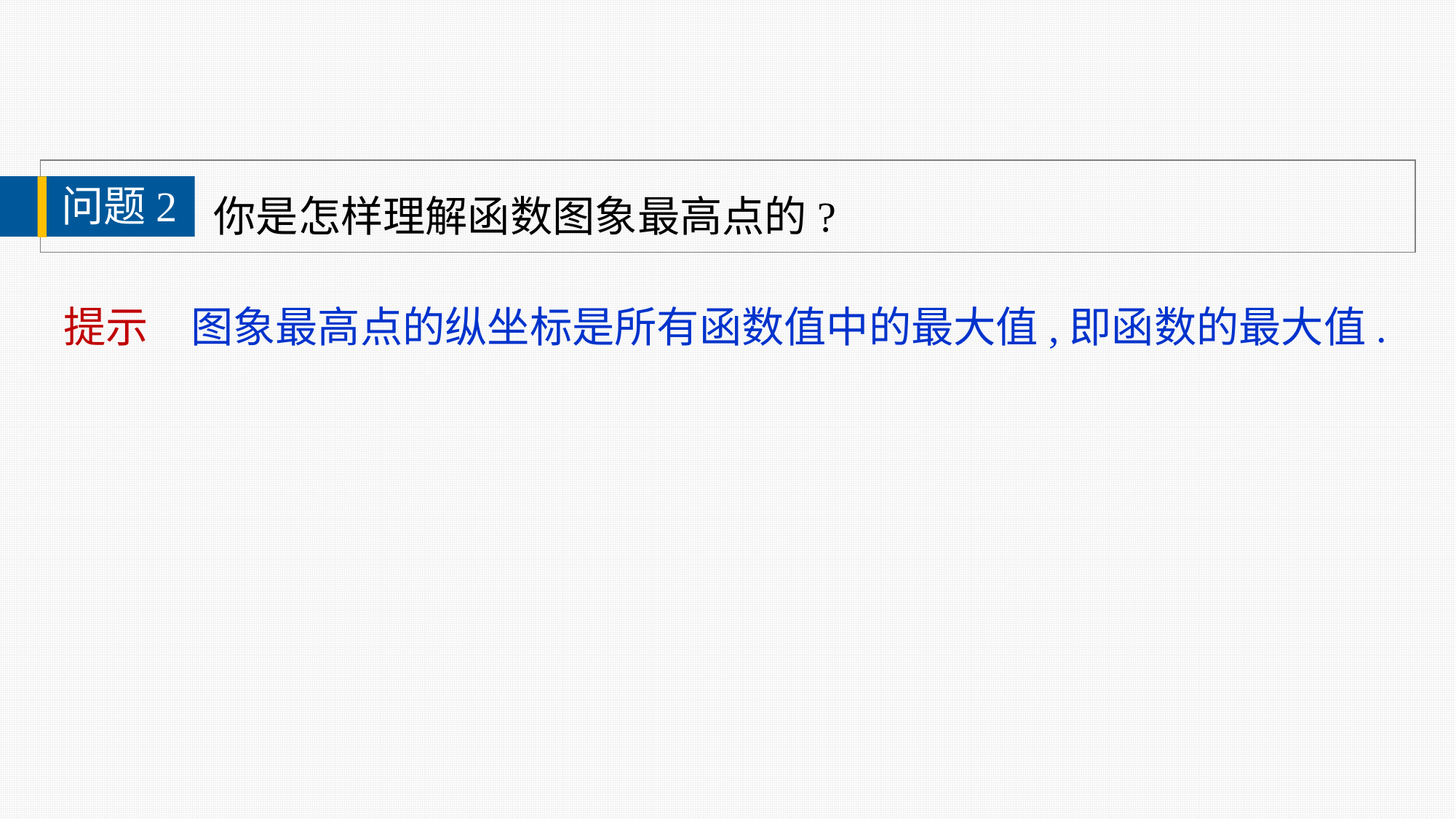

你是怎样理解函数图象最高点的?

问题2

提示　图象最高点的纵坐标是所有函数值中的最大值,即函数的最大值.